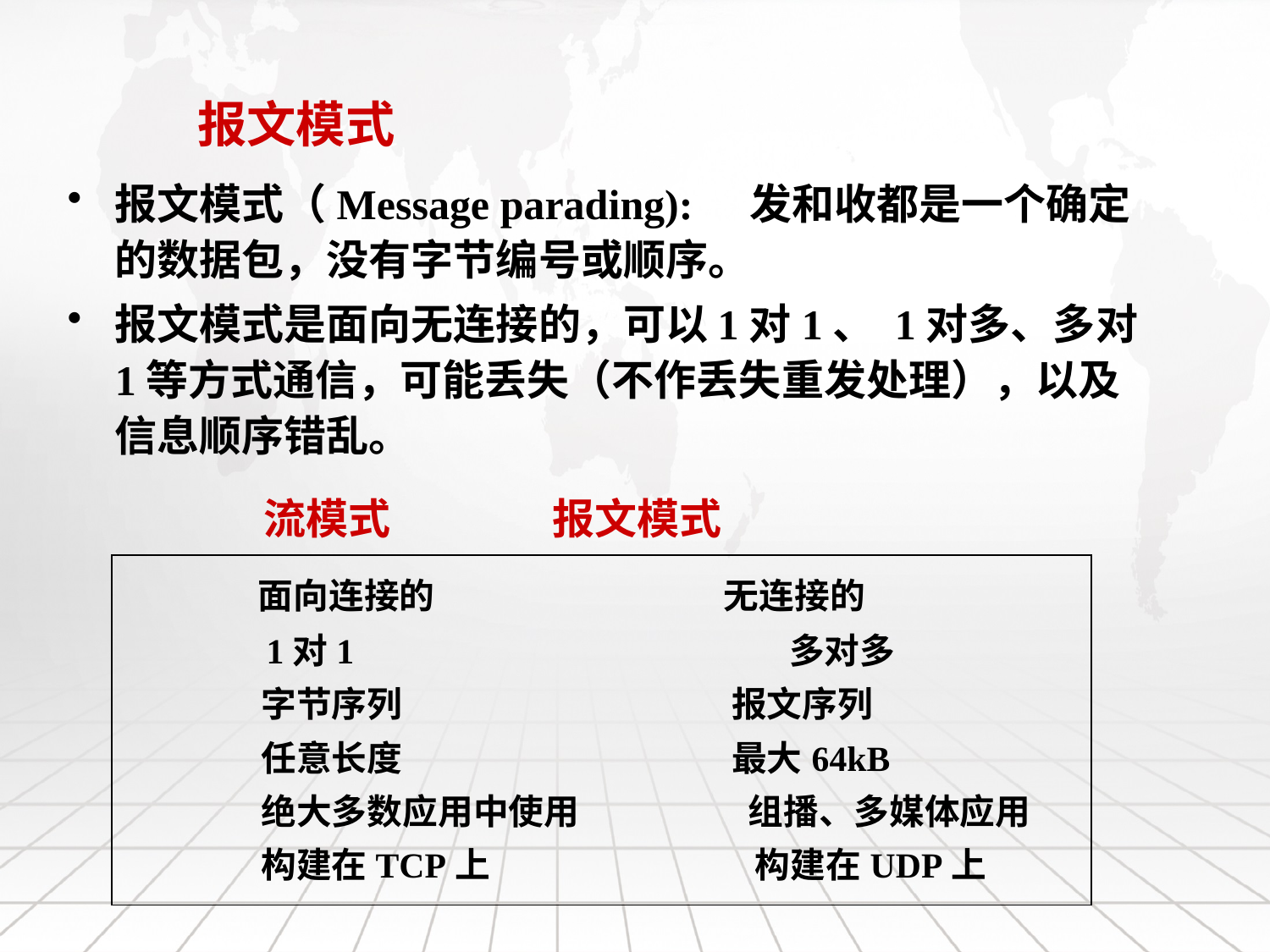

报文模式
报文模式（Message parading):	发和收都是一个确定的数据包，没有字节编号或顺序。
报文模式是面向无连接的，可以1对1、 1对多、多对1等方式通信，可能丢失（不作丢失重发处理），以及信息顺序错乱。
 流模式                 报文模式
             面向连接的                                    无连接的
                1对1                                                多对多
                字节序列                                         报文序列
                任意长度                                         最大64kB
                绝大多数应用中使用                     组播、多媒体应用
                构建在TCP上                                 构建在UDP上